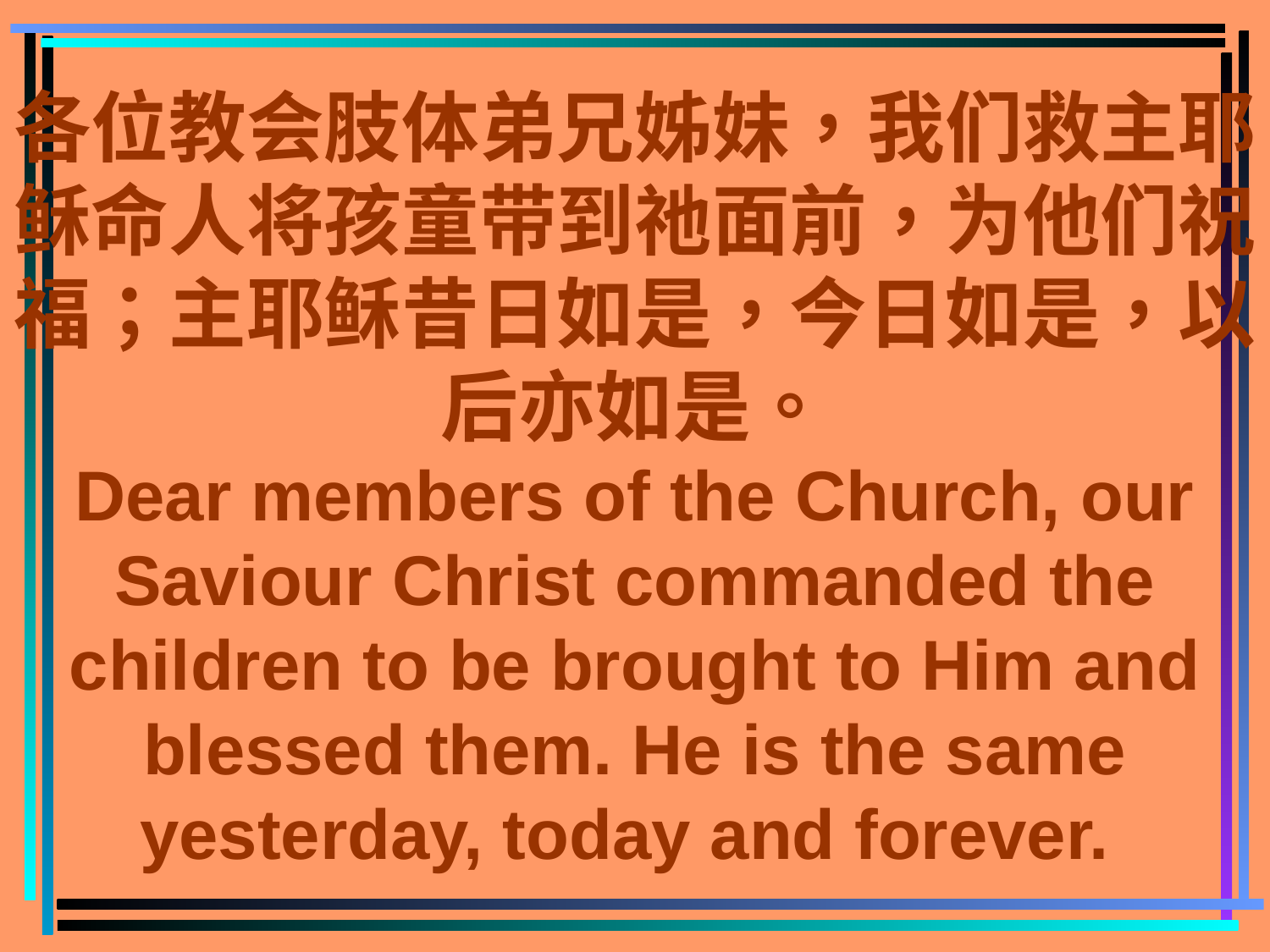

# 各位教会肢体弟兄姊妹，我们救主耶稣命人将孩童带到祂面前，为他们祝福；主耶稣昔日如是，今日如是，以后亦如是。 Dear members of the Church, our Saviour Christ commanded the children to be brought to Him and blessed them. He is the same yesterday, today and forever.